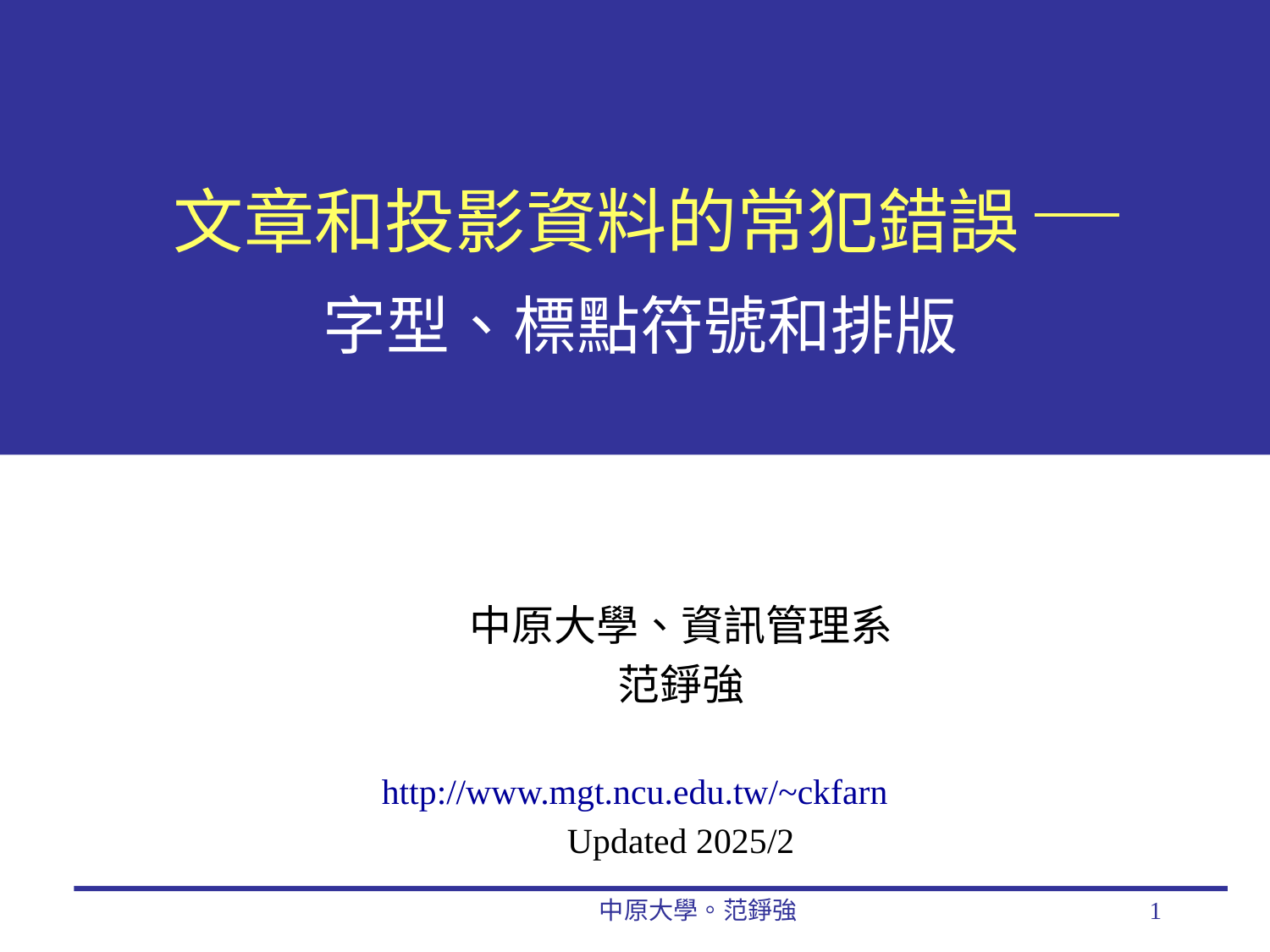

# 文章和投影資料的常犯錯誤 ─ 字型、標點符號和排版
中原大學、資訊管理系
范錚強

http://www.mgt.ncu.edu.tw/~ckfarn
Updated 2025/2
中原大學。范錚強
1